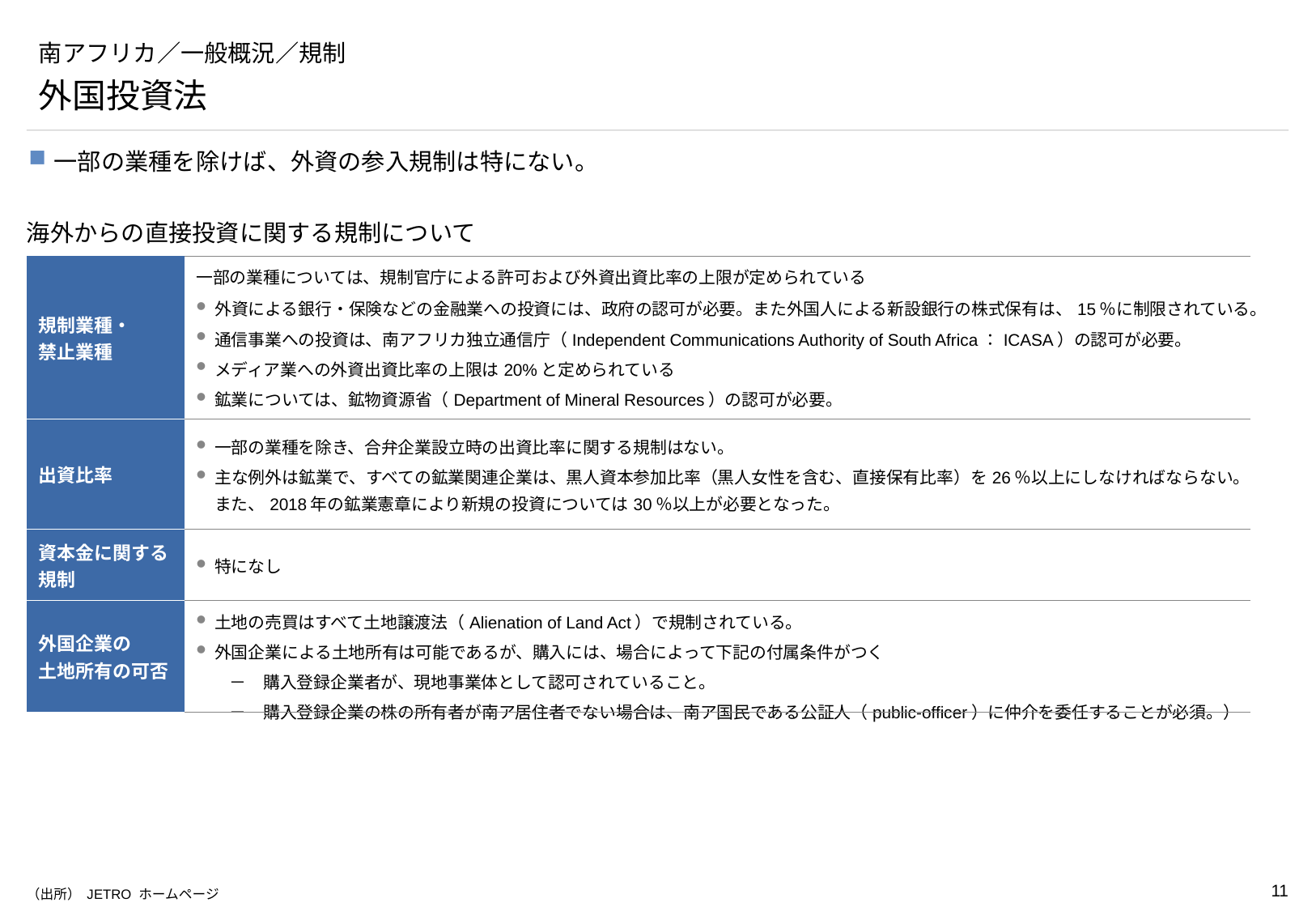

# 南アフリカ／一般概況／規制
外国投資法
一部の業種を除けば、外資の参入規制は特にない。
海外からの直接投資に関する規制について
| 規制業種・ 禁止業種 | 一部の業種については、規制官庁による許可および外資出資比率の上限が定められている 外資による銀行・保険などの金融業への投資には、政府の認可が必要。また外国人による新設銀行の株式保有は、15％に制限されている。 通信事業への投資は、南アフリカ独立通信庁（Independent Communications Authority of South Africa：ICASA）の認可が必要。 メディア業への外資出資比率の上限は20%と定められている 鉱業については、鉱物資源省（Department of Mineral Resources）の認可が必要。 |
| --- | --- |
| 出資比率 | 一部の業種を除き、合弁企業設立時の出資比率に関する規制はない。 主な例外は鉱業で、すべての鉱業関連企業は、黒人資本参加比率（黒人女性を含む、直接保有比率）を26％以上にしなければならない。また、2018年の鉱業憲章により新規の投資については30％以上が必要となった。 |
| 資本金に関する 規制 | 特になし |
| 外国企業の 土地所有の可否 | 土地の売買はすべて土地譲渡法（Alienation of Land Act）で規制されている。 外国企業による土地所有は可能であるが、購入には、場合によって下記の付属条件がつく 　　－　購入登録企業者が、現地事業体として認可されていること。 　　－　購入登録企業の株の所有者が南ア居住者でない場合は、南ア国民である公証人（public-officer）に仲介を委任することが必須。） |
（出所） JETRO ホームページ